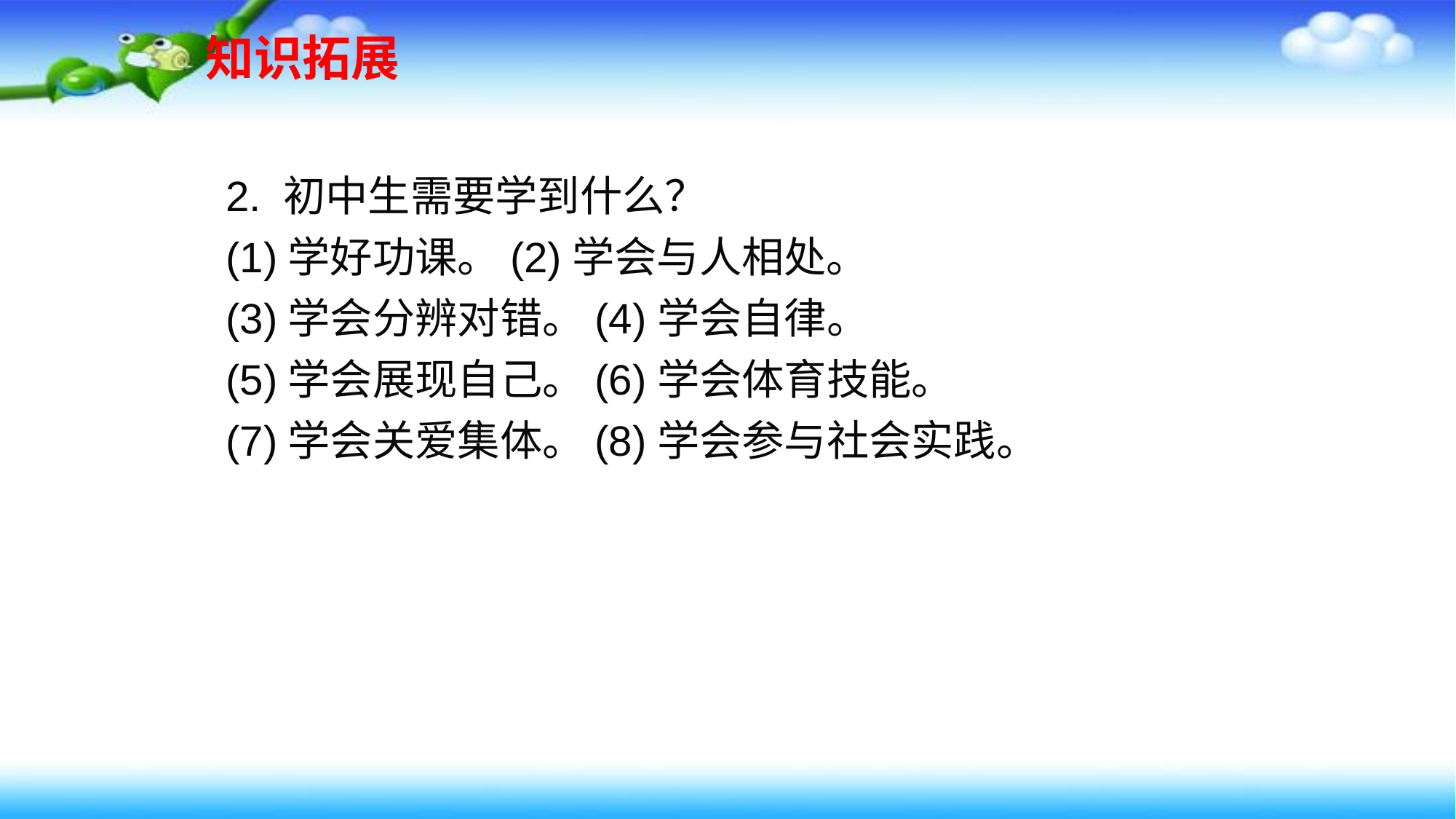

知识拓展

2. 初中生需要学到什么？
(1)学好功课。(2)学会与人相处。
(3)学会分辨对错。(4)学会自律。
(5)学会展现自己。(6)学会体育技能。
(7)学会关爱集体。(8)学会参与社会实践。